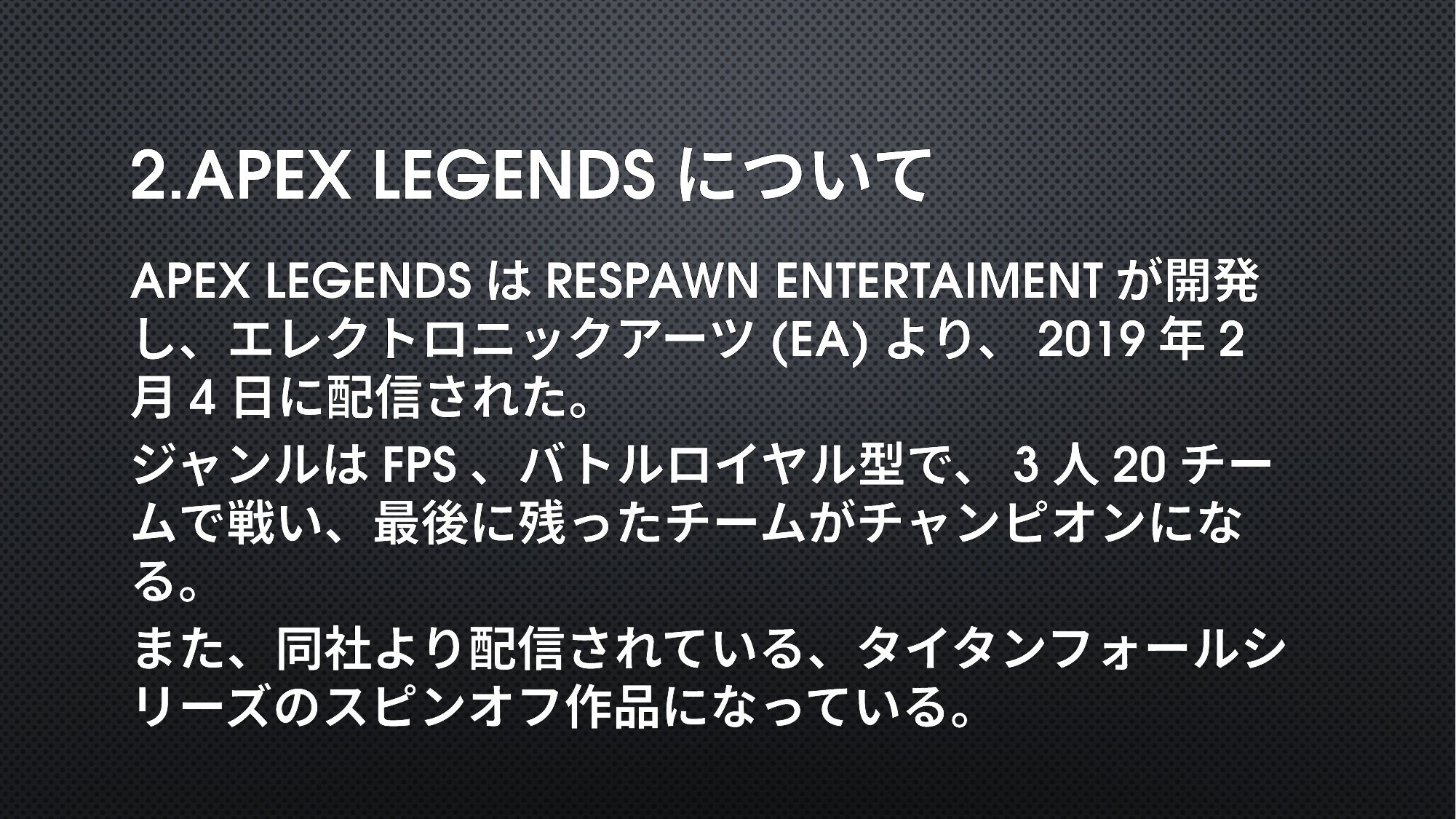

# 2.APEX LEGENDSについて
APEX LEGENDSはRESPAWN ENTERTAIMENTが開発し、エレクトロニックアーツ(EA)より、2019年2月4日に配信された。
ジャンルはFPS、バトルロイヤル型で、3人20チームで戦い、最後に残ったチームがチャンピオンになる。
また、同社より配信されている、タイタンフォールシリーズのスピンオフ作品になっている。